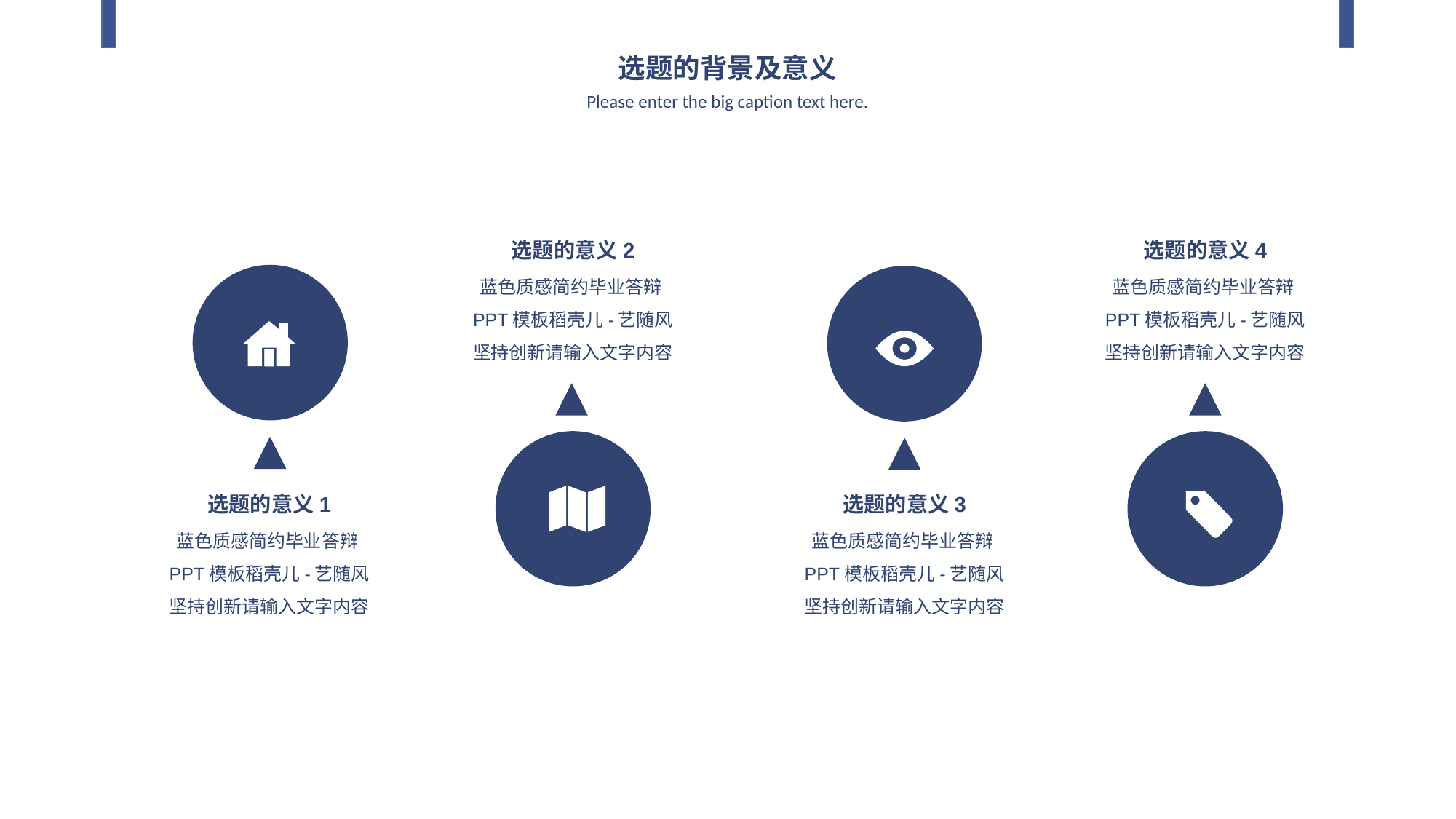

选题的背景及意义
Please enter the big caption text here.
选题的意义2
选题的意义4
蓝色质感简约毕业答辩PPT模板稻壳儿-艺随风坚持创新请输入文字内容
蓝色质感简约毕业答辩PPT模板稻壳儿-艺随风坚持创新请输入文字内容

选题的意义1
选题的意义3

蓝色质感简约毕业答辩PPT模板稻壳儿-艺随风坚持创新请输入文字内容
蓝色质感简约毕业答辩PPT模板稻壳儿-艺随风坚持创新请输入文字内容